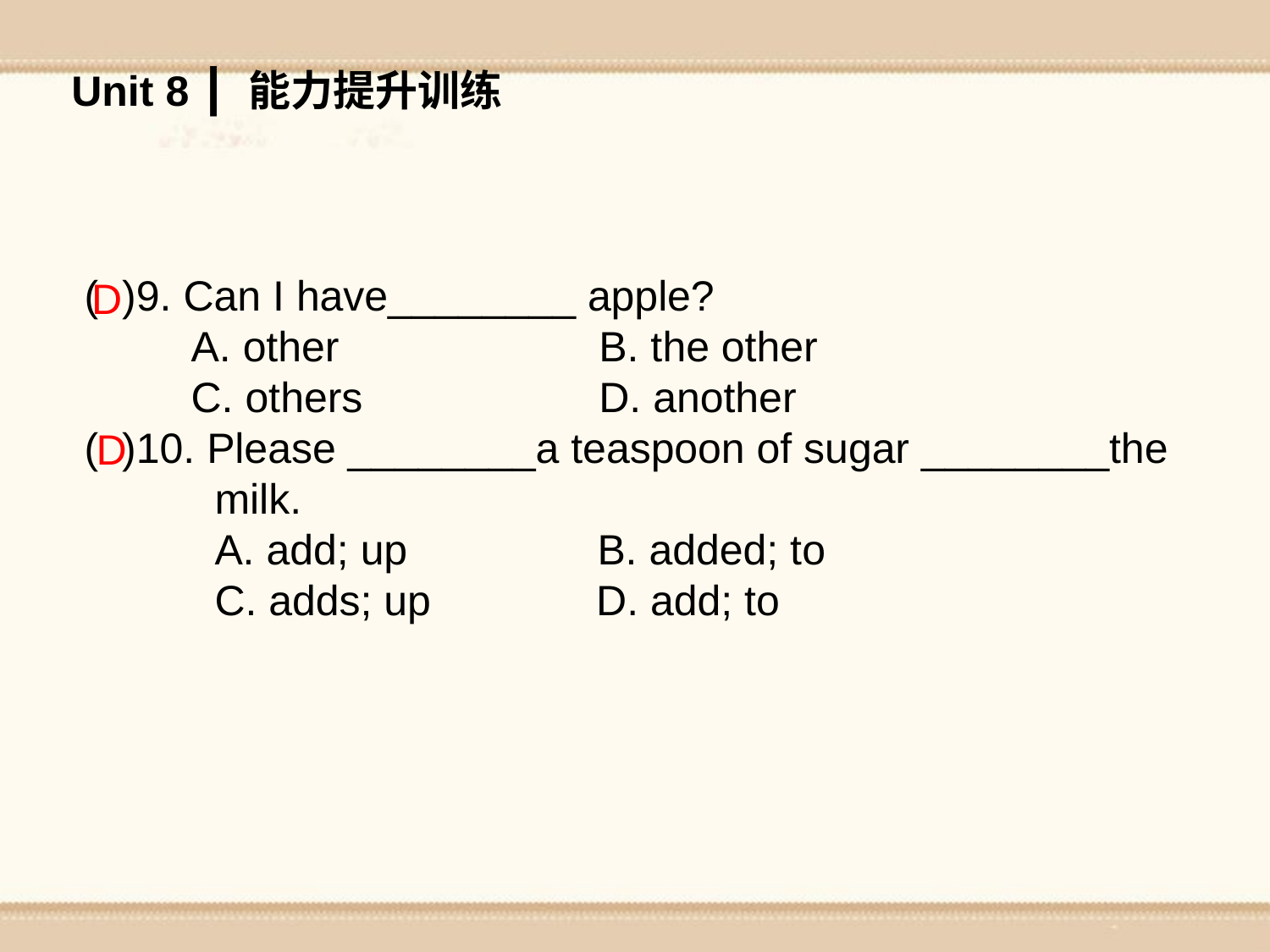

Unit 8 ┃ 能力提升训练
(  )9. Can I have________ apple?
         A. other                      B. the other
         C. others                    D. another
(  )10. Please ________a teaspoon of sugar ________the
           milk.
           A. add; up                B. added; to
           C. adds; up              D. add; to
 D
D